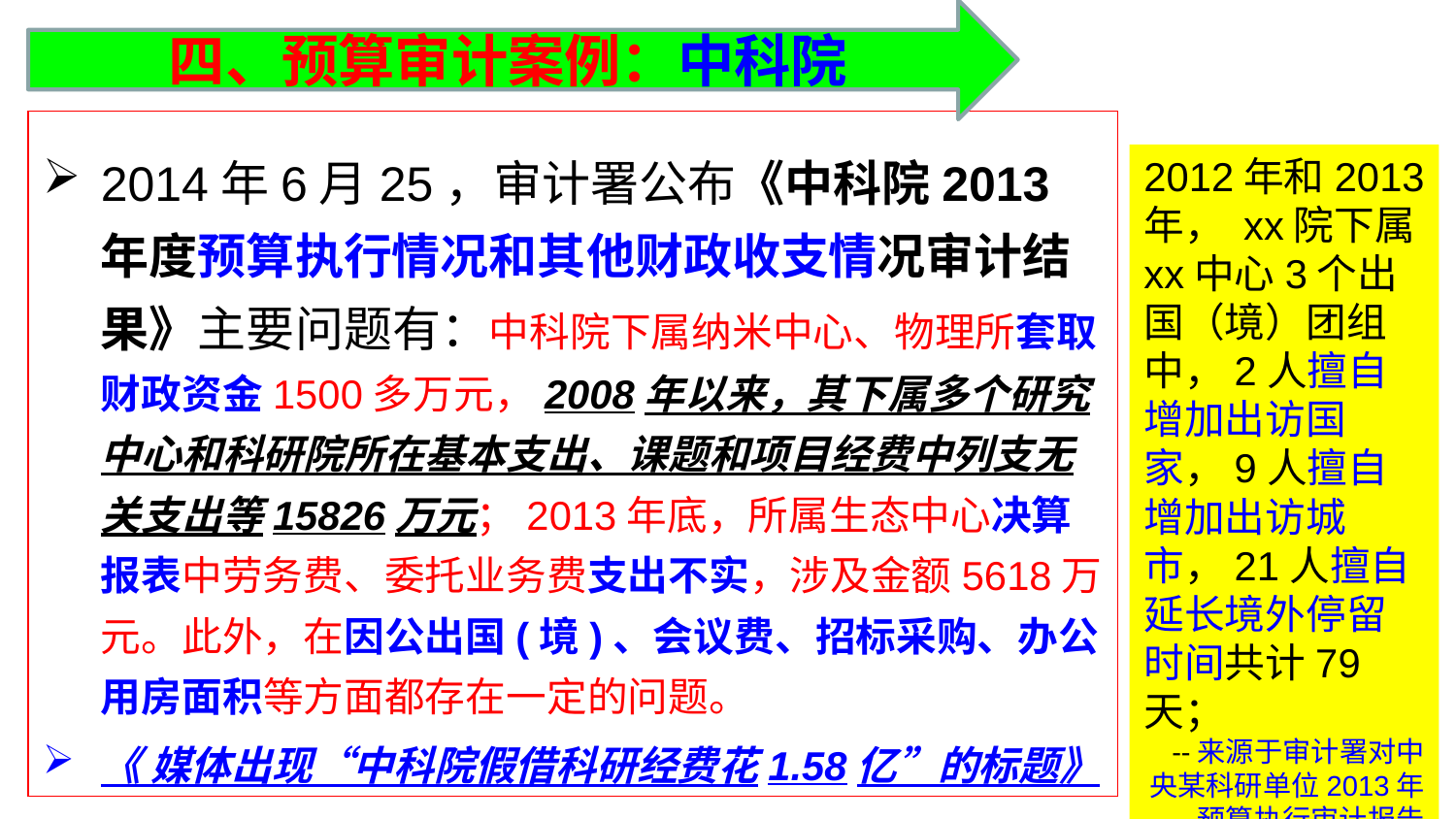

四、预算审计案例：中科院
2014年6月25，审计署公布《中科院2013年度预算执行情况和其他财政收支情况审计结果》主要问题有：中科院下属纳米中心、物理所套取财政资金1500多万元，2008年以来，其下属多个研究中心和科研院所在基本支出、课题和项目经费中列支无关支出等15826万元；2013年底，所属生态中心决算报表中劳务费、委托业务费支出不实，涉及金额5618万元。此外，在因公出国(境)、会议费、招标采购、办公用房面积等方面都存在一定的问题。
《 媒体出现“中科院假借科研经费花1.58亿”的标题》
2012年和2013年， xx院下属xx中心3个出国（境）团组中，2人擅自增加出访国家，9人擅自增加出访城市，21人擅自延长境外停留时间共计79天；
--来源于审计署对中央某科研单位2013年预算执行审计报告